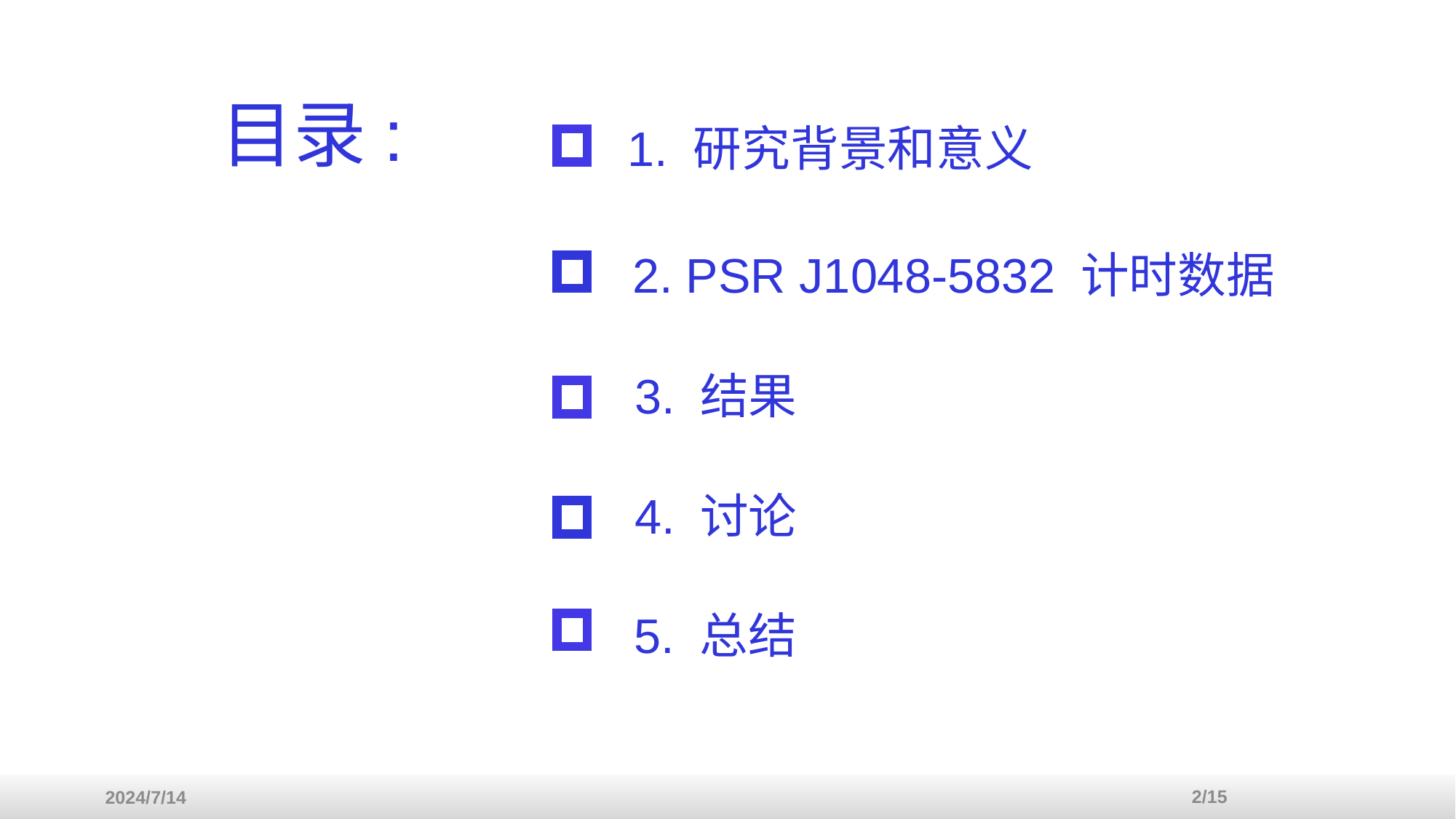

目录:
  1. 研究背景和意义

      2. PSR J1048-5832 计时数据

      3. 结果

      4. 讨论

      5. 总结

2/15

2024/7/14